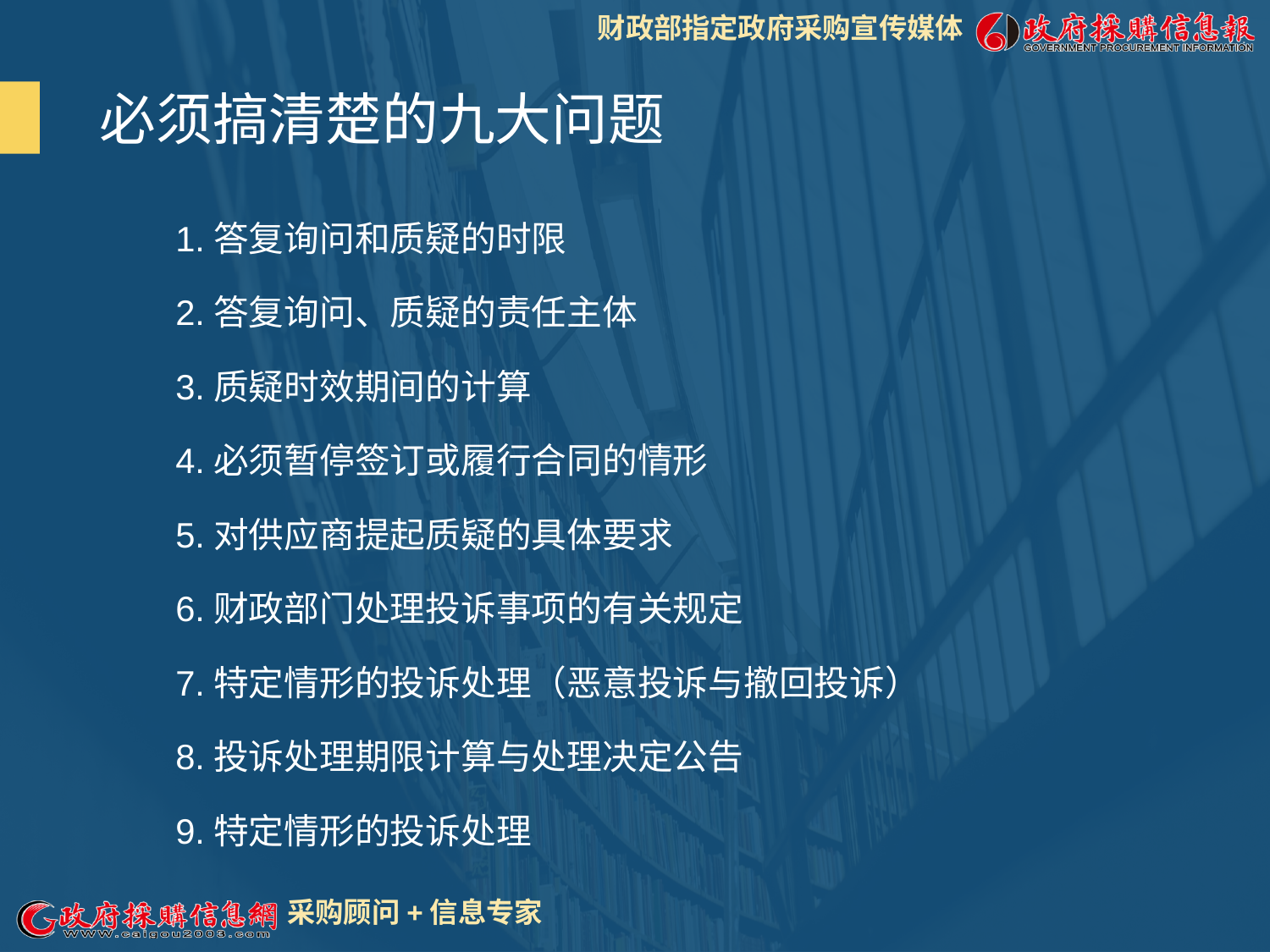

必须搞清楚的九大问题
1.答复询问和质疑的时限
2.答复询问、质疑的责任主体
3.质疑时效期间的计算
4.必须暂停签订或履行合同的情形
5.对供应商提起质疑的具体要求
6.财政部门处理投诉事项的有关规定
7.特定情形的投诉处理（恶意投诉与撤回投诉）
8.投诉处理期限计算与处理决定公告
9.特定情形的投诉处理